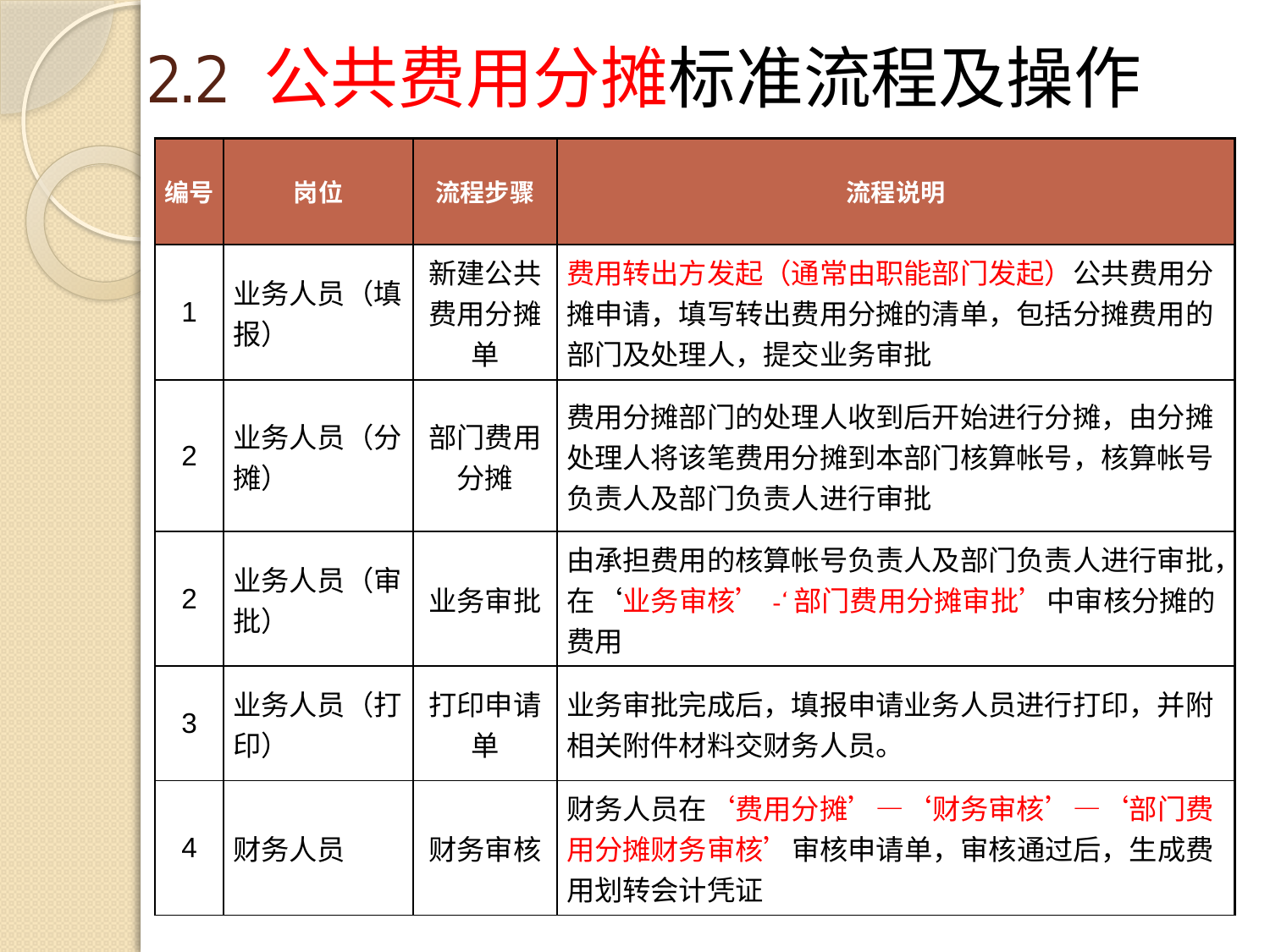

# 2.2 公共费用分摊标准流程及操作
| 编号 | 岗位 | 流程步骤 | 流程说明 |
| --- | --- | --- | --- |
| 1 | 业务人员（填报） | 新建公共费用分摊单 | 费用转出方发起（通常由职能部门发起）公共费用分摊申请，填写转出费用分摊的清单，包括分摊费用的部门及处理人，提交业务审批 |
| 2 | 业务人员（分摊） | 部门费用分摊 | 费用分摊部门的处理人收到后开始进行分摊，由分摊处理人将该笔费用分摊到本部门核算帐号，核算帐号负责人及部门负责人进行审批 |
| 2 | 业务人员（审批） | 业务审批 | 由承担费用的核算帐号负责人及部门负责人进行审批，在‘业务审核’-‘部门费用分摊审批’中审核分摊的费用 |
| 3 | 业务人员（打印） | 打印申请单 | 业务审批完成后，填报申请业务人员进行打印，并附相关附件材料交财务人员。 |
| 4 | 财务人员 | 财务审核 | 财务人员在‘费用分摊’—‘财务审核’—‘部门费用分摊财务审核’审核申请单，审核通过后，生成费用划转会计凭证 |